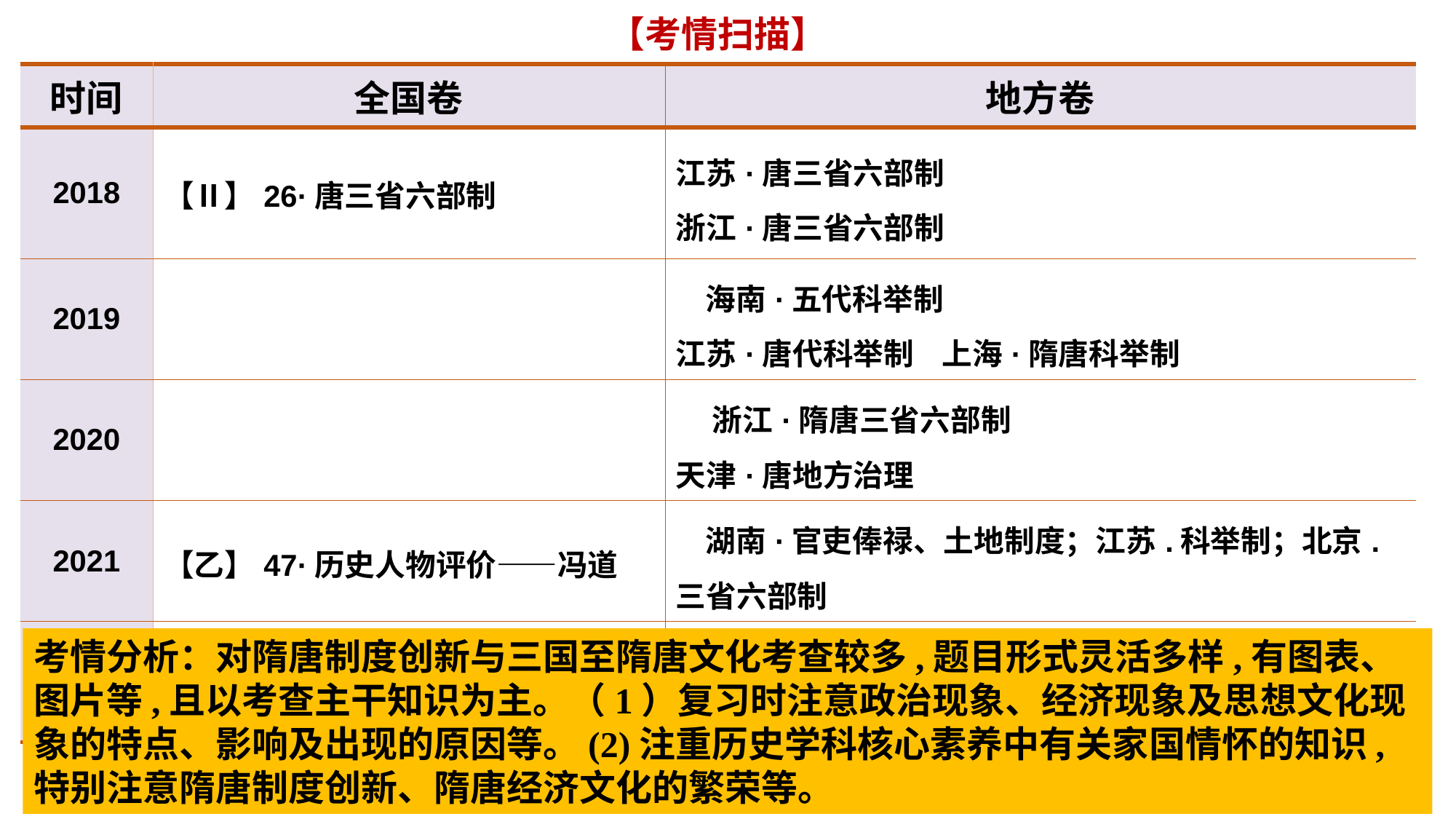

【考情扫描】
| 时间 | 全国卷 | 地方卷 |
| --- | --- | --- |
| 2018 | 【Ⅱ】26·唐三省六部制 | 江苏·唐三省六部制 浙江·唐三省六部制 |
| 2019 |  | 海南·五代科举制 江苏·唐代科举制 上海·隋唐科举制 |
| 2020 |  | 浙江·隋唐三省六部制 天津·唐地方治理 |
| 2021 | 【乙】47·历史人物评价——冯道 | 湖南·官吏俸禄、土地制度；江苏.科举制；北京.三省六部制 |
| 2022 | 【甲】西晋到唐地方行政体制演变 | 广东.三省六部；湖南卷.选官制度 浙江.君主专制加强 |
考情分析：对隋唐制度创新与三国至隋唐文化考查较多,题目形式灵活多样,有图表、图片等,且以考查主干知识为主。（1）复习时注意政治现象、经济现象及思想文化现象的特点、影响及出现的原因等。(2)注重历史学科核心素养中有关家国情怀的知识,特别注意隋唐制度创新、隋唐经济文化的繁荣等。